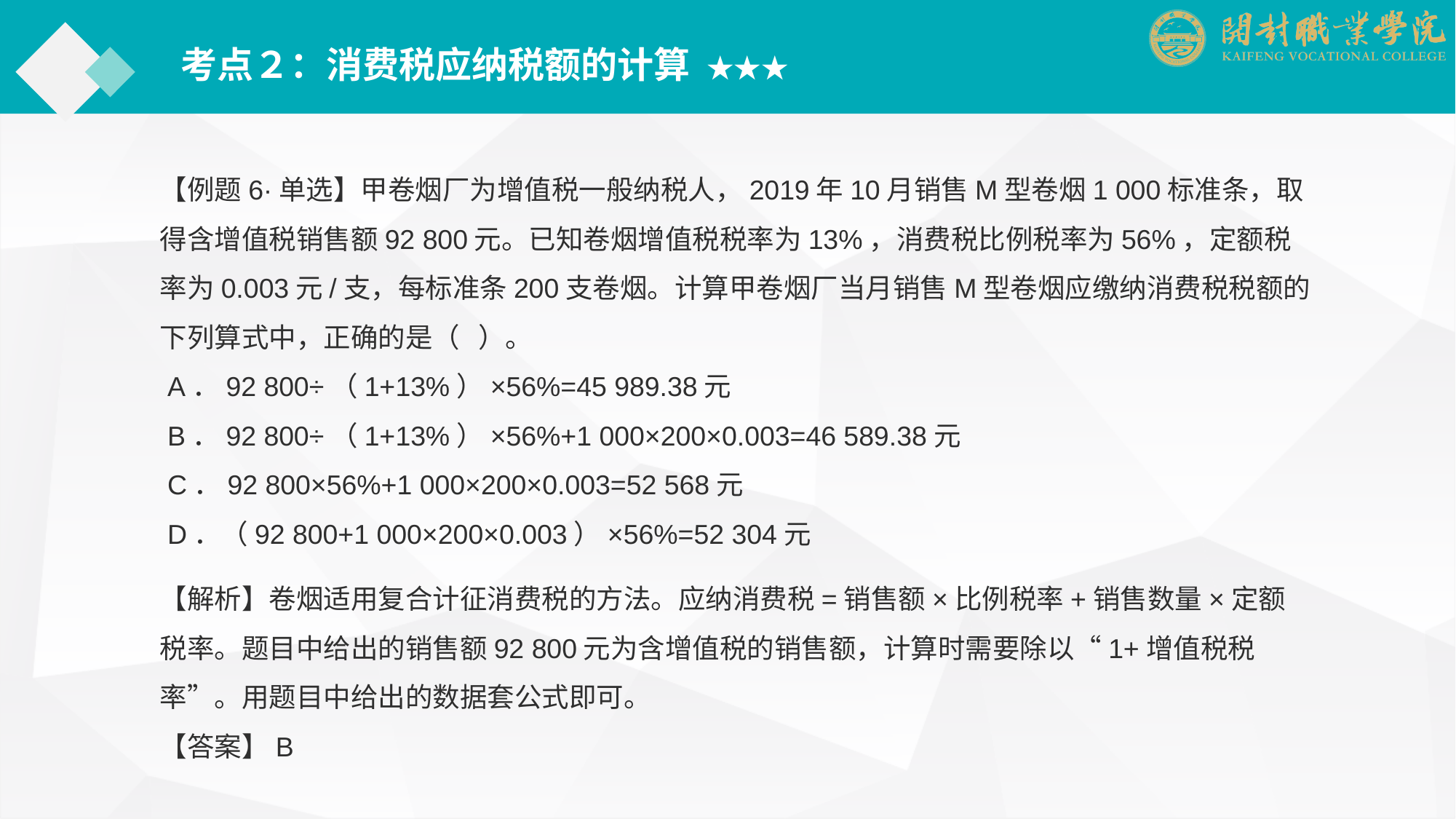

考点２：消费税应纳税额的计算  ★★★
【例题6·单选】甲卷烟厂为增值税一般纳税人，2019年10月销售M型卷烟1 000标准条，取得含增值税销售额92 800元。已知卷烟增值税税率为13%，消费税比例税率为56%，定额税率为0.003元/支，每标准条200支卷烟。计算甲卷烟厂当月销售M型卷烟应缴纳消费税税额的下列算式中，正确的是（   ）。
 A．92 800÷（1+13%）×56%=45 989.38元
 B．92 800÷（1+13%）×56%+1 000×200×0.003=46 589.38元
 C．92 800×56%+1 000×200×0.003=52 568元
 D．（92 800+1 000×200×0.003）×56%=52 304元
【解析】卷烟适用复合计征消费税的方法。应纳消费税=销售额×比例税率+销售数量×定额税率。题目中给出的销售额92 800元为含增值税的销售额，计算时需要除以“1+增值税税率”。用题目中给出的数据套公式即可。
【答案】B